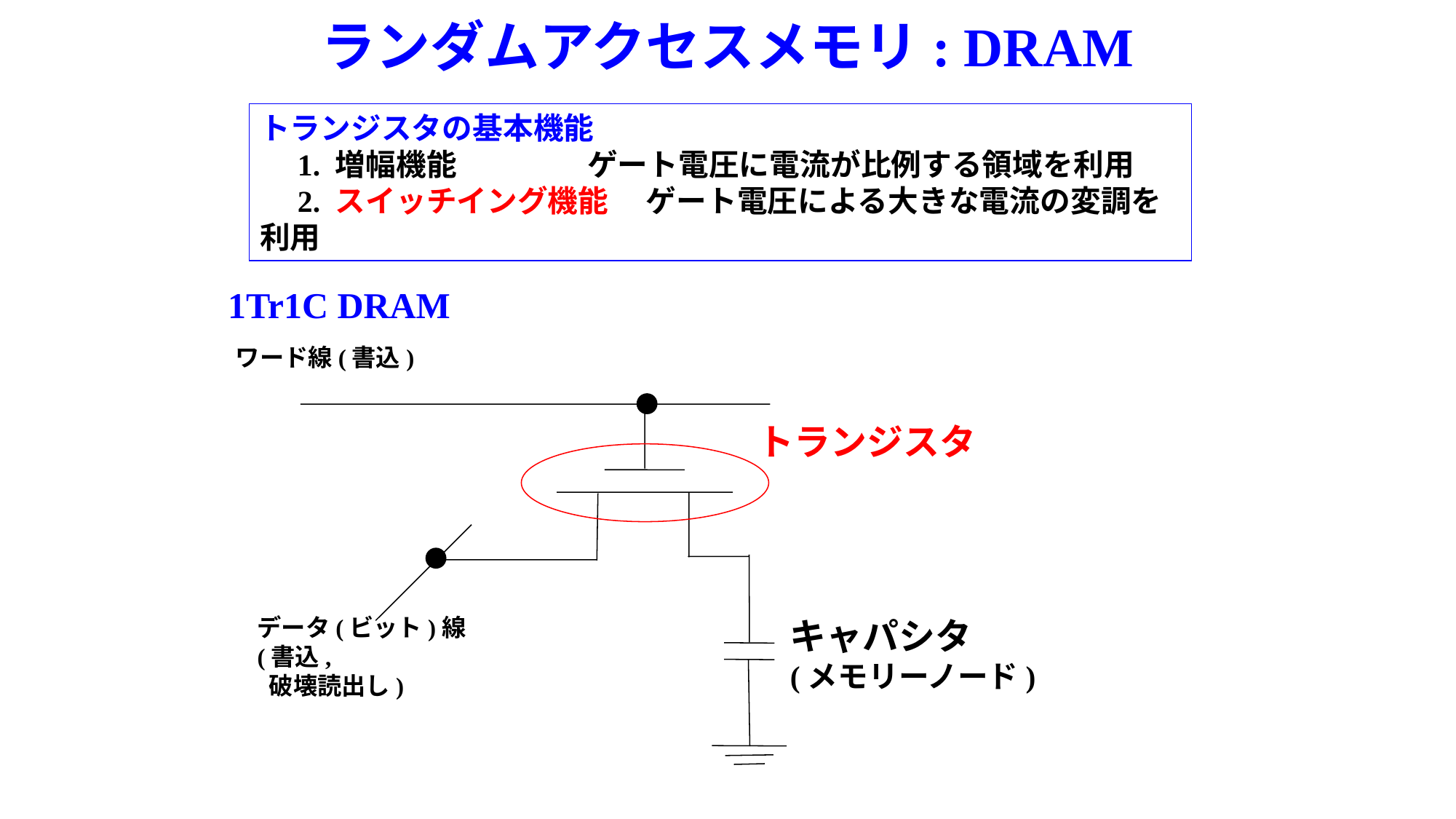

# ランダムアクセスメモリ: DRAM
トランジスタの基本機能
　1. 増幅機能　　　	ゲート電圧に電流が比例する領域を利用
　2. スイッチイング機能　 ゲート電圧による大きな電流の変調を利用
1Tr1C DRAM
ワード線(書込)

トランジスタ

データ(ビット)線
(書込,
 破壊読出し)
キャパシタ
(メモリーノード)